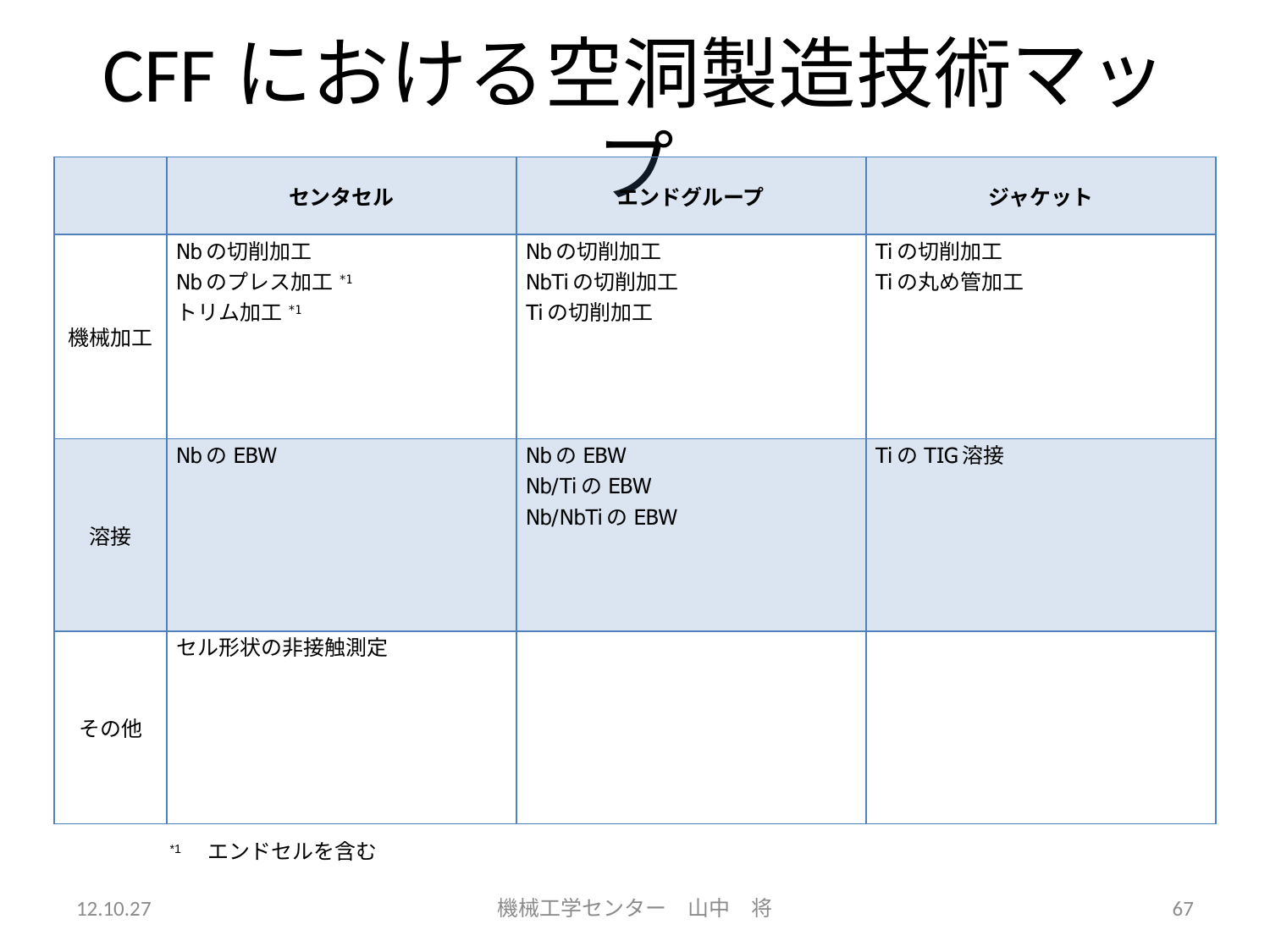

# CFFにおける空洞製造技術マップ
|  | センタセル | エンドグループ | ジャケット |
| --- | --- | --- | --- |
| 機械加工 | Nbの切削加工 Nbのプレス加工\*1 トリム加工\*1 | Nbの切削加工 NbTiの切削加工 Tiの切削加工 | Tiの切削加工 Tiの丸め管加工 |
| 溶接 | NbのEBW | NbのEBW Nb/TiのEBW Nb/NbTiのEBW | TiのTIG溶接 |
| その他 | セル形状の非接触測定 |  |  |
*1　エンドセルを含む
12.10.27
機械工学センター　山中　将
67